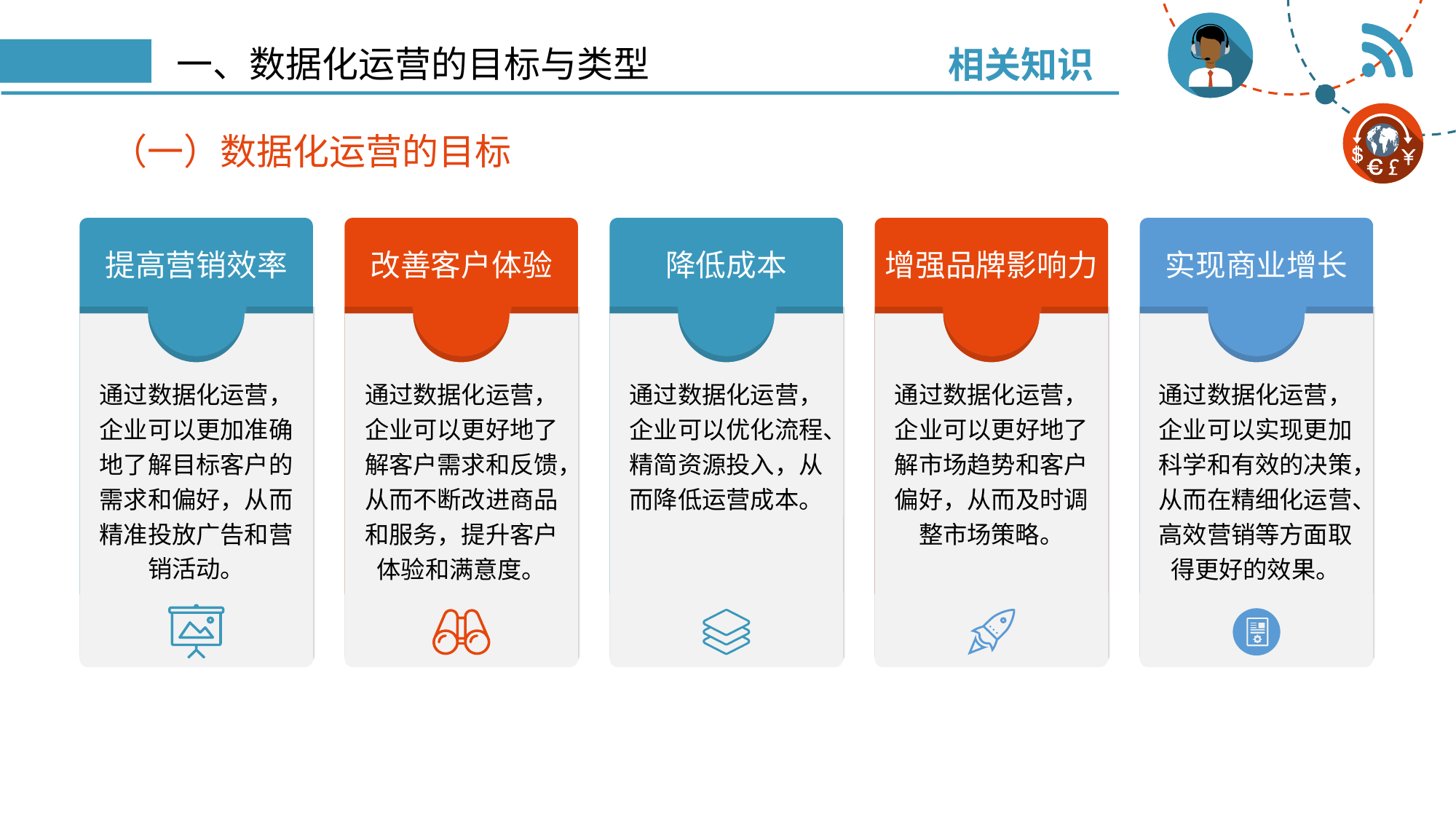

相关知识
# 一、数据化运营的目标与类型
（一）数据化运营的目标
提高营销效率
改善客户体验
降低成本
增强品牌影响力
实现商业增长

通过数据化运营，企业可以更好地了解客户需求和反馈，从而不断改进商品和服务，提升客户体验和满意度。
通过数据化运营，企业可以实现更加科学和有效的决策，从而在精细化运营、高效营销等方面取得更好的效果。
通过数据化运营，企业可以更加准确地了解目标客户的需求和偏好，从而精准投放广告和营销活动。
通过数据化运营，企业可以优化流程、精简资源投入，从而降低运营成本。
通过数据化运营，企业可以更好地了解市场趋势和客户偏好，从而及时调整市场策略。